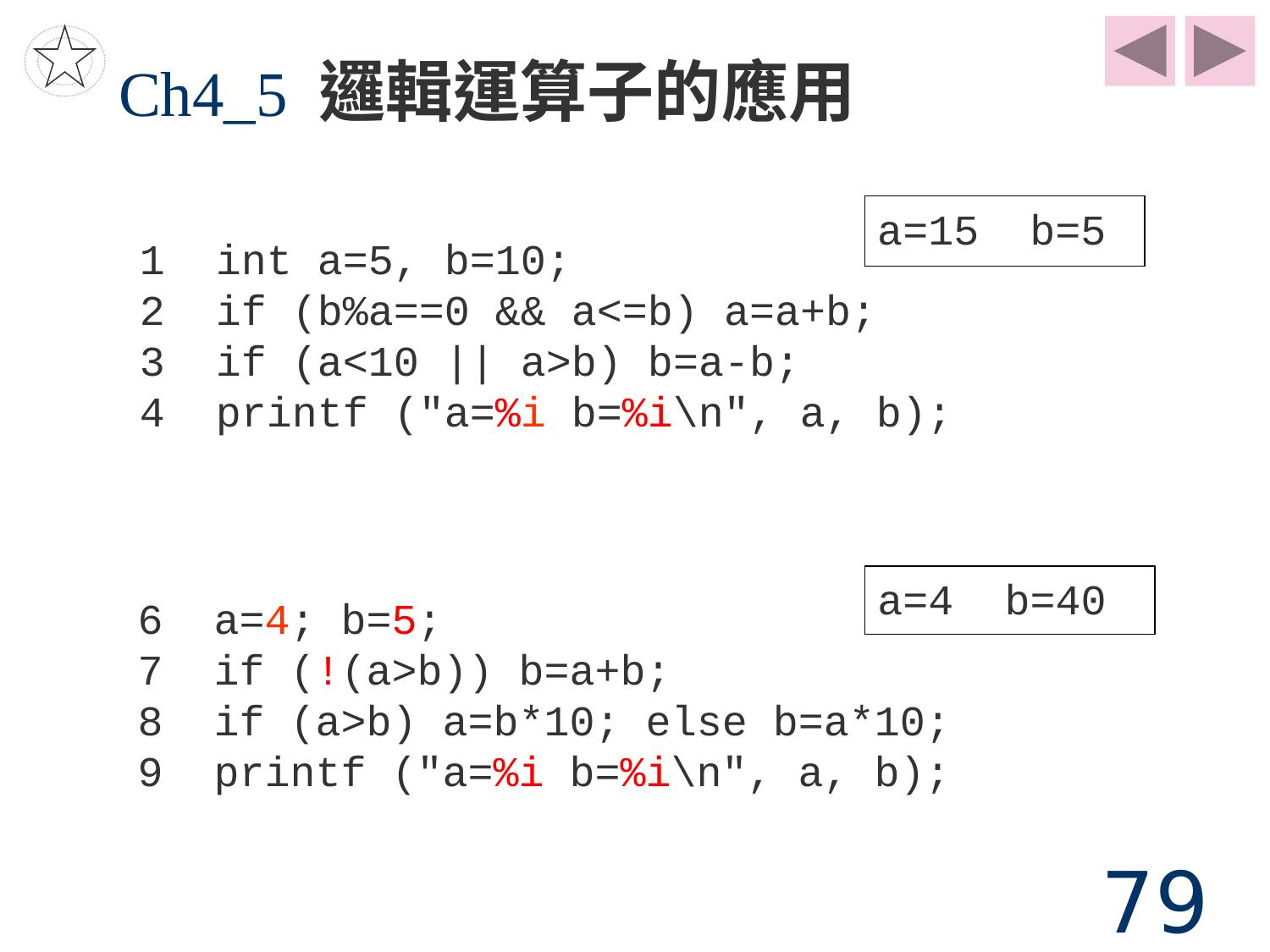

# Ch4_5 邏輯運算子的應用
a=15  b=5
1  int a=5, b=10;
2  if (b%a==0 && a<=b) a=a+b;
3  if (a<10 || a>b) b=a-b;
4  printf ("a=%i b=%i\n", a, b);
a=4  b=40
6  a=4; b=5;
7  if (!(a>b)) b=a+b;
8  if (a>b) a=b*10; else b=a*10;
9  printf ("a=%i b=%i\n", a, b);
79